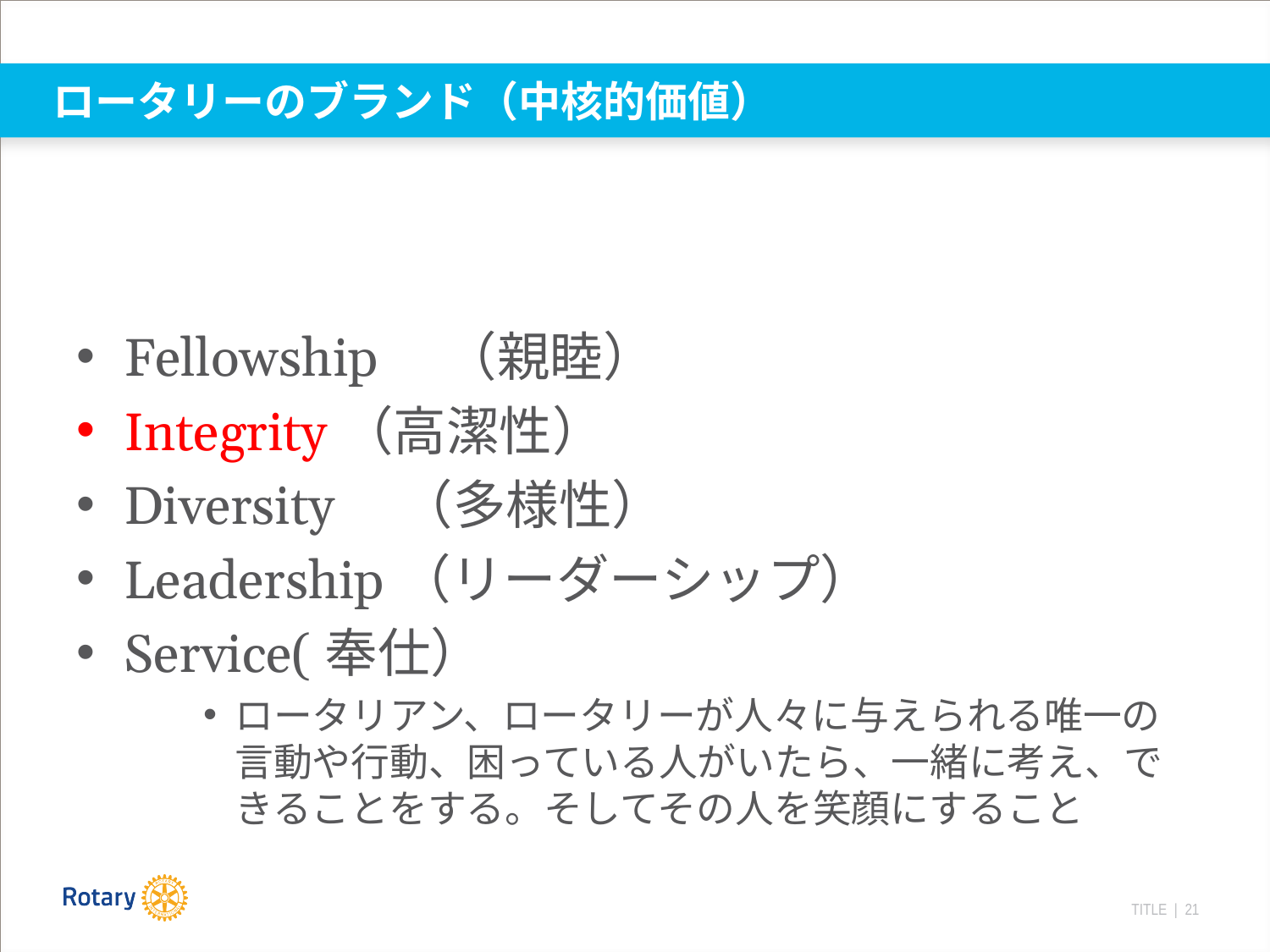

# ロータリーのブランド（中核的価値）

Fellowship　（親睦）
Integrity（高潔性）
Diversity　（多様性）
Leadership（リーダーシップ）
Service(奉仕）
ロータリアン、ロータリーが人々に与えられる唯一の言動や行動、困っている人がいたら、一緒に考え、できることをする。そしてその人を笑顔にすること